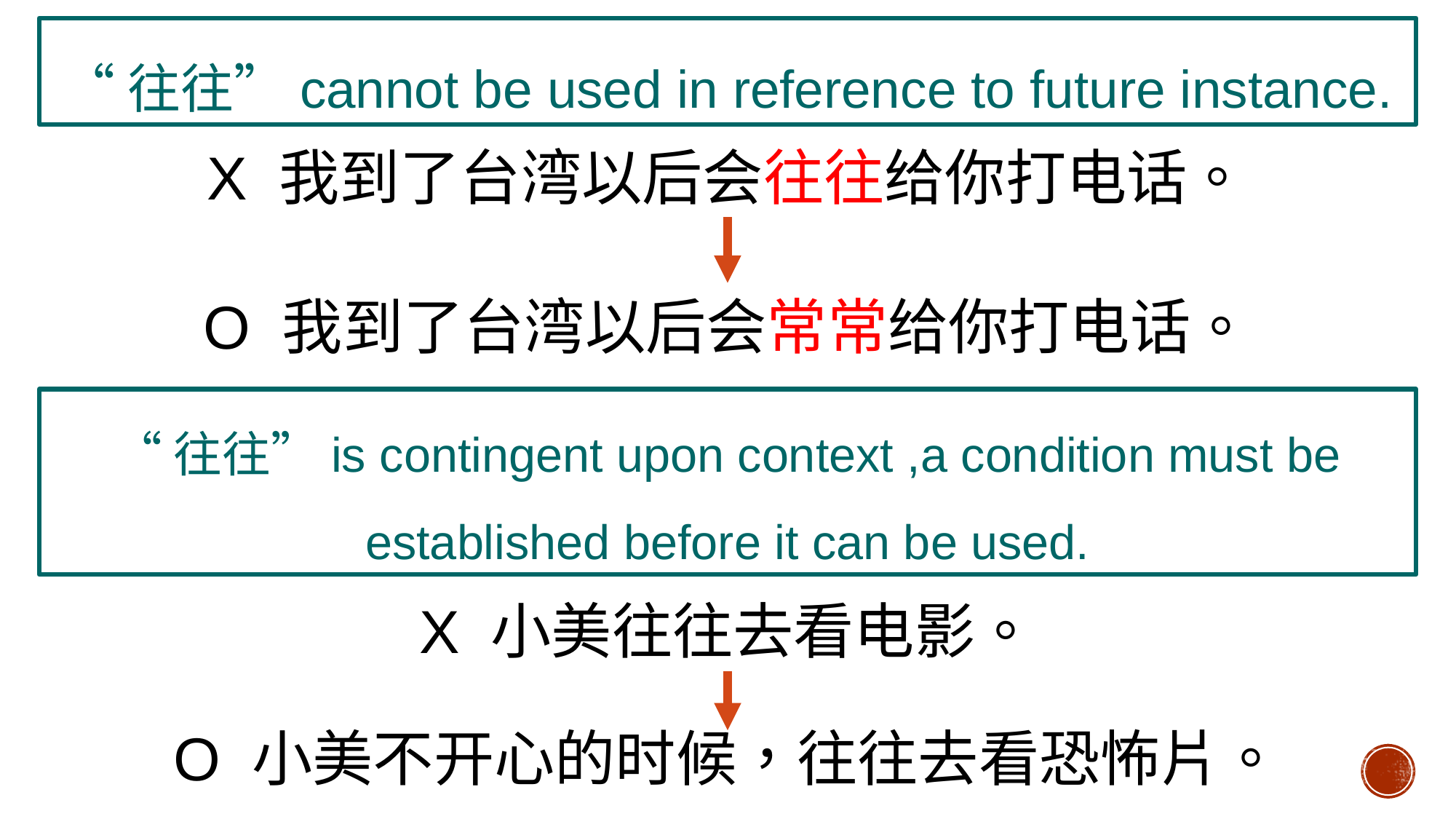

“往往”cannot be used in reference to future instance.
X 我到了台湾以后会往往给你打电话。
O 我到了台湾以后会常常给你打电话。
“往往”is contingent upon context ,a condition must be established before it can be used.
X 小美往往去看电影。
O 小美不开心的时候，往往去看恐怖片。